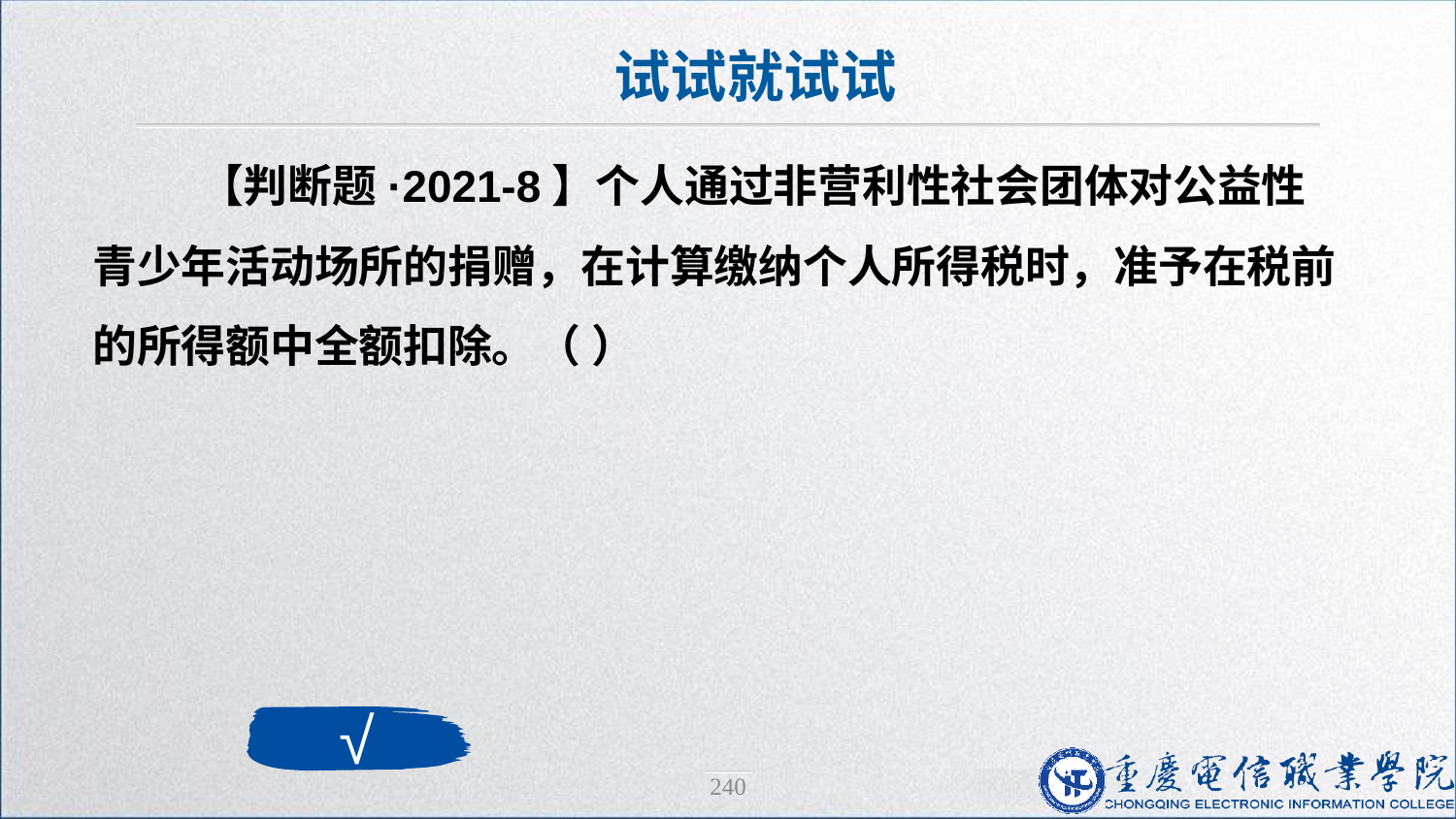

试试就试试
 【判断题·2021-8】个人通过非营利性社会团体对公益性青少年活动场所的捐赠，在计算缴纳个人所得税时，准予在税前的所得额中全额扣除。（ ）
√

240